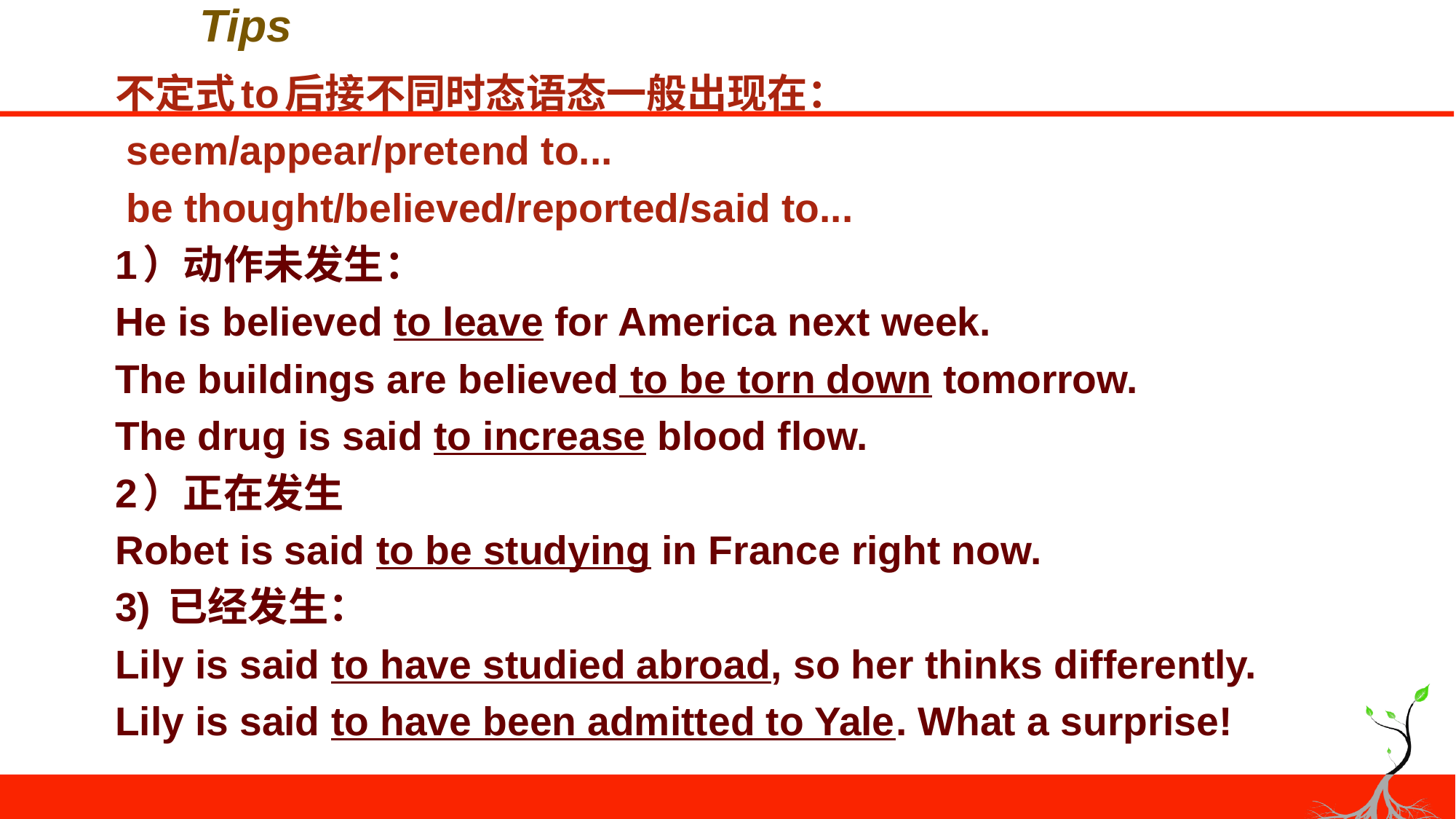

# Tips
不定式to后接不同时态语态一般出现在：
 seem/appear/pretend to...
 be thought/believed/reported/said to...
1）动作未发生：
He is believed to leave for America next week.
The buildings are believed to be torn down tomorrow.
The drug is said to increase blood flow.
2）正在发生
Robet is said to be studying in France right now.
3) 已经发生：
Lily is said to have studied abroad, so her thinks differently.
Lily is said to have been admitted to Yale. What a surprise!